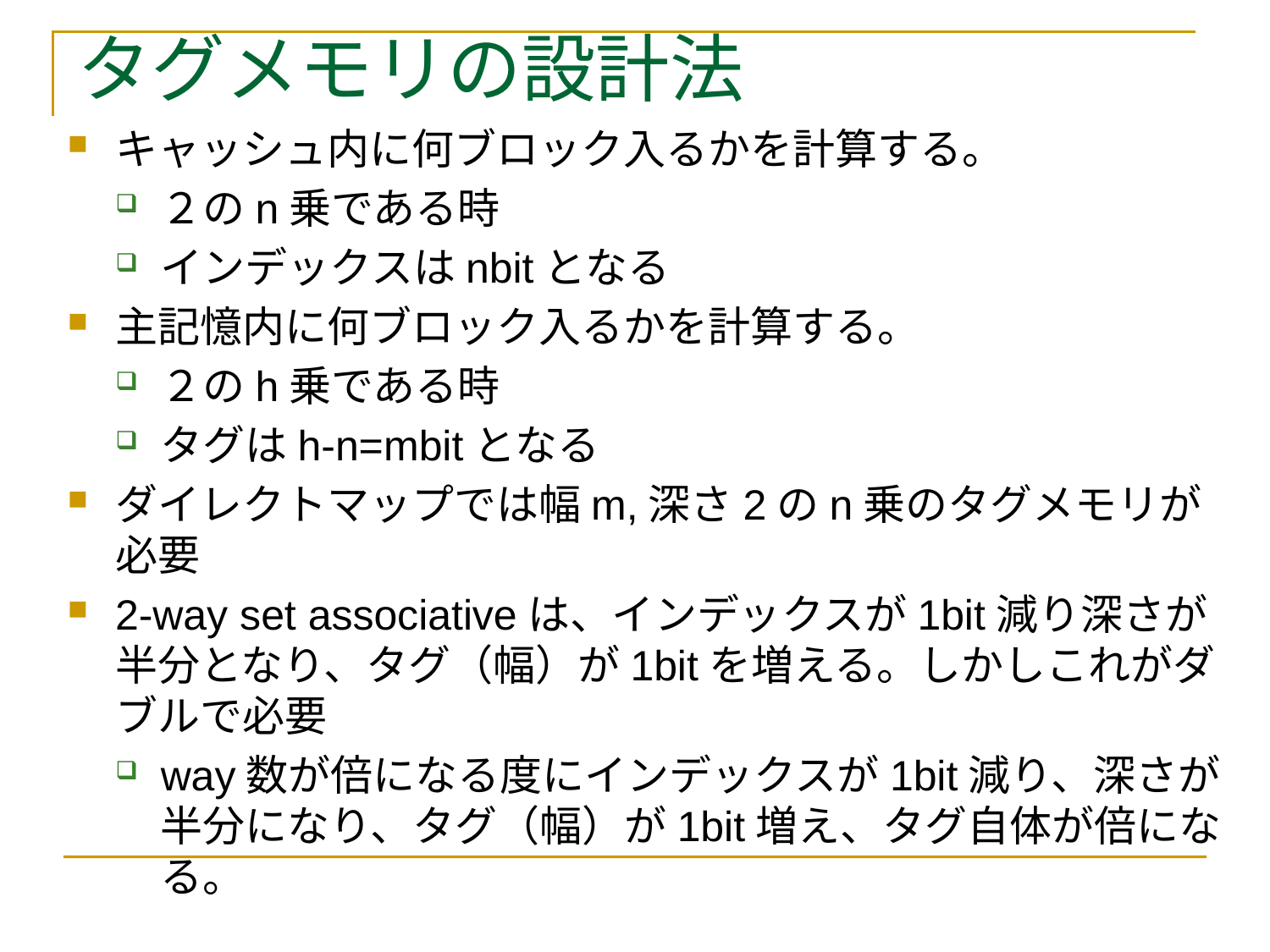

# タグメモリの設計法
キャッシュ内に何ブロック入るかを計算する。
２のn乗である時
インデックスはnbitとなる
主記憶内に何ブロック入るかを計算する。
２のh乗である時
タグはh-n=mbitとなる
ダイレクトマップでは幅m,深さ2のn乗のタグメモリが必要
2-way set associativeは、インデックスが1bit減り深さが半分となり、タグ（幅）が1bitを増える。しかしこれがダブルで必要
way数が倍になる度にインデックスが1bit減り、深さが半分になり、タグ（幅）が1bit増え、タグ自体が倍になる。